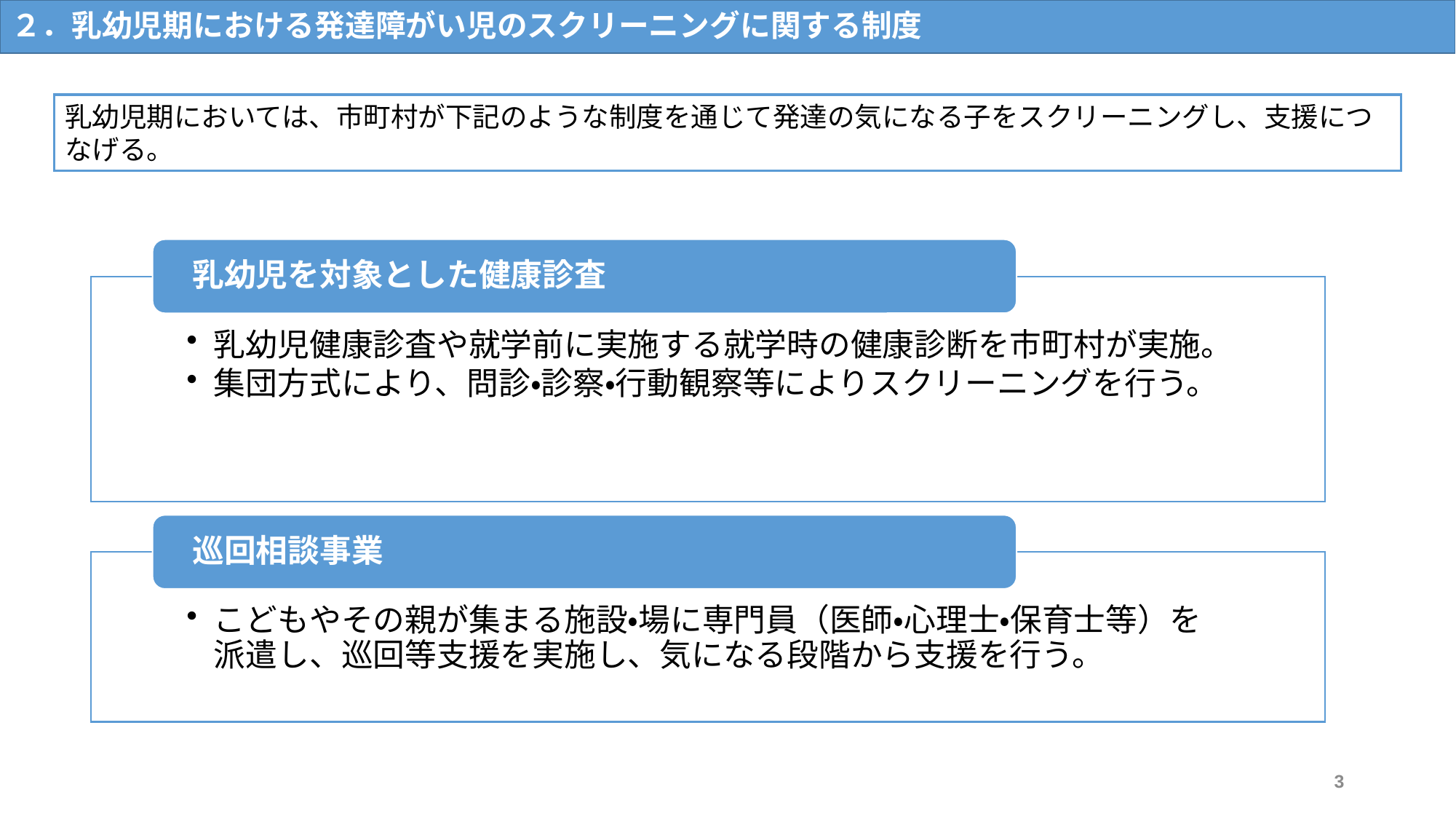

２．乳幼児期における発達障がい児のスクリーニングに関する制度
乳幼児期においては、市町村が下記のような制度を通じて発達の気になる子をスクリーニングし、支援につなげる。
乳幼児健康診査や就学前に実施する就学時の健康診断を市町村が実施。
集団方式により、問診・診察・行動観察等によりスクリーニングを行う。
乳幼児を対象とした健康診査
こどもやその親が集まる施設・場に専門員（医師・心理士・保育士等）を派遣し、巡回等支援を実施し、気になる段階から支援を行う。
巡回相談事業
3